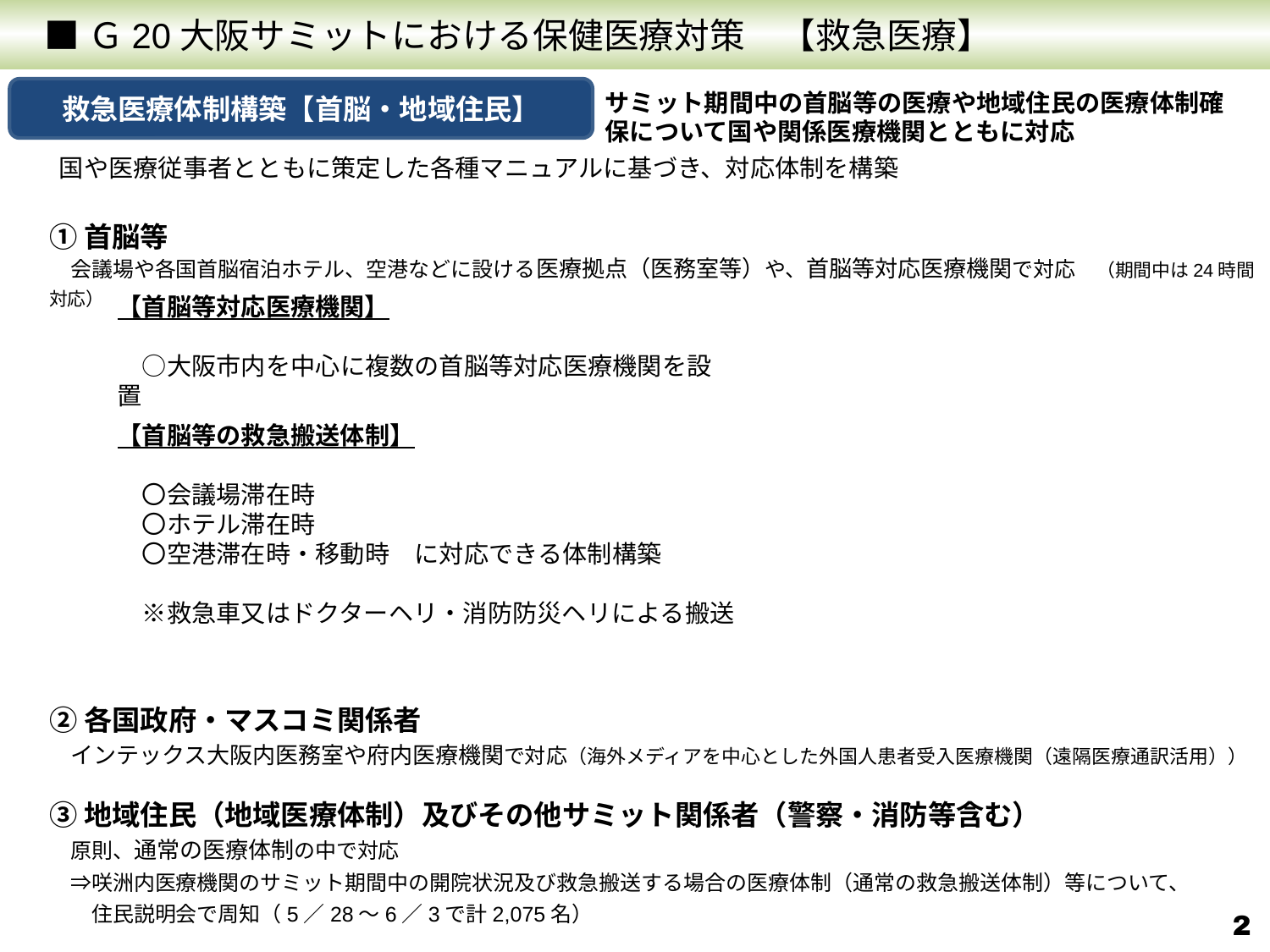

■ Ｇ20大阪サミットにおける保健医療対策　【救急医療】
救急医療体制構築【首脳・地域住民】
サミット期間中の首脳等の医療や地域住民の医療体制確保について国や関係医療機関とともに対応
国や医療従事者とともに策定した各種マニュアルに基づき、対応体制を構築
①首脳等
　会議場や各国首脳宿泊ホテル、空港などに設ける医療拠点（医務室等）や、首脳等対応医療機関で対応　（期間中は24時間対応）

②各国政府・マスコミ関係者
　インテックス大阪内医務室や府内医療機関で対応（海外メディアを中心とした外国人患者受入医療機関（遠隔医療通訳活用））

③地域住民（地域医療体制）及びその他サミット関係者（警察・消防等含む）
　原則、通常の医療体制の中で対応
　⇒咲洲内医療機関のサミット期間中の開院状況及び救急搬送する場合の医療体制（通常の救急搬送体制）等について、
　　住民説明会で周知（5／28～6／3で計2,075名）
【首脳等対応医療機関】

　○大阪市内を中心に複数の首脳等対応医療機関を設置
【首脳等の救急搬送体制】

　〇会議場滞在時
　〇ホテル滞在時
　〇空港滞在時・移動時　に対応できる体制構築

　※救急車又はドクターヘリ・消防防災ヘリによる搬送
2